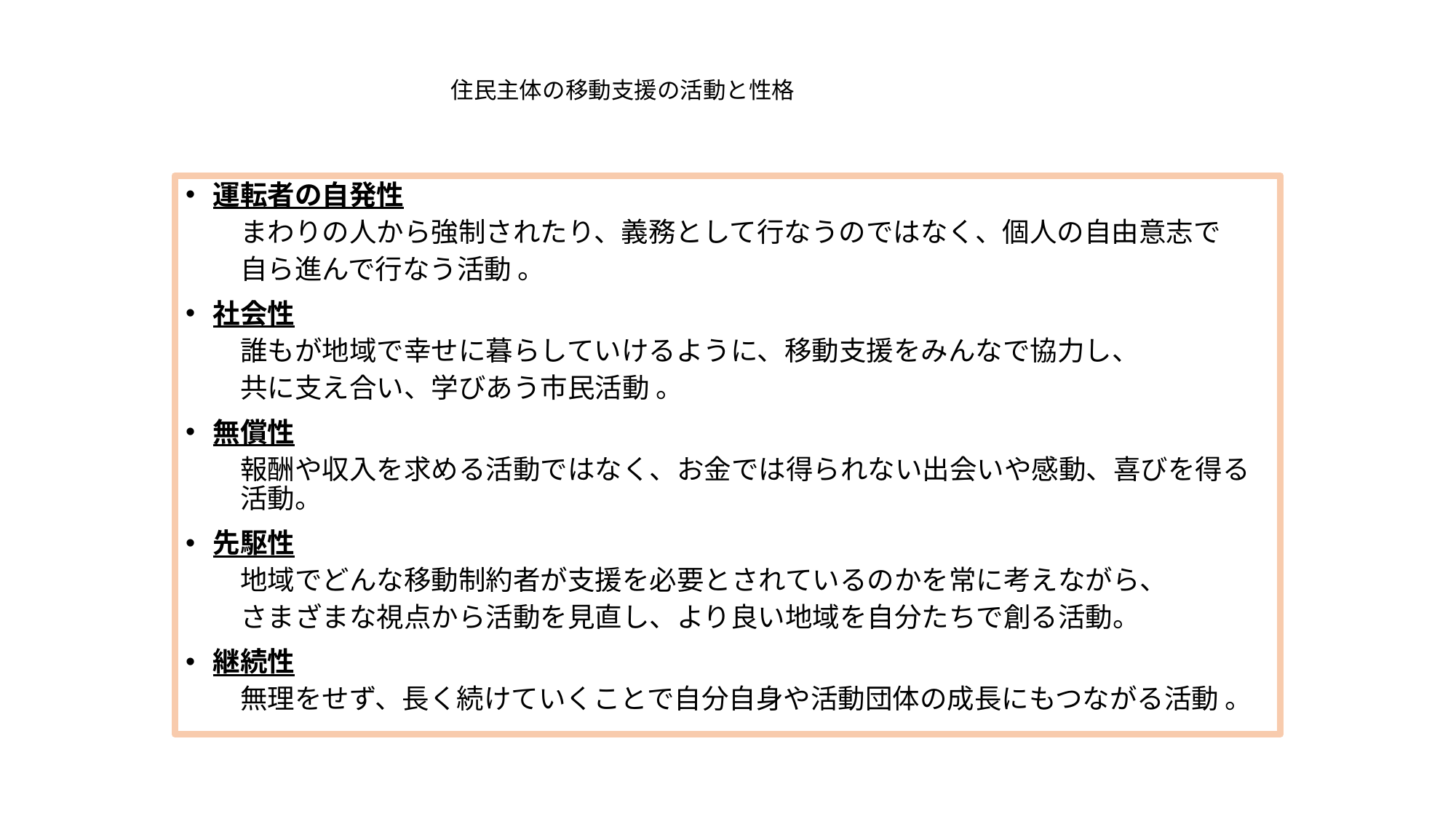

# 住民主体の移動支援の活動と性格
運転者の自発性
まわりの人から強制されたり、義務として行なうのではなく、個人の自由意志で
自ら進んで行なう活動 。
社会性
誰もが地域で幸せに暮らしていけるように、移動支援をみんなで協力し、
共に支え合い、学びあう市民活動 。
無償性
報酬や収入を求める活動ではなく、お金では得られない出会いや感動、喜びを得る活動。
先駆性
地域でどんな移動制約者が支援を必要とされているのかを常に考えながら、
さまざまな視点から活動を見直し、より良い地域を自分たちで創る活動。
継続性
無理をせず、長く続けていくことで自分自身や活動団体の成長にもつながる活動 。